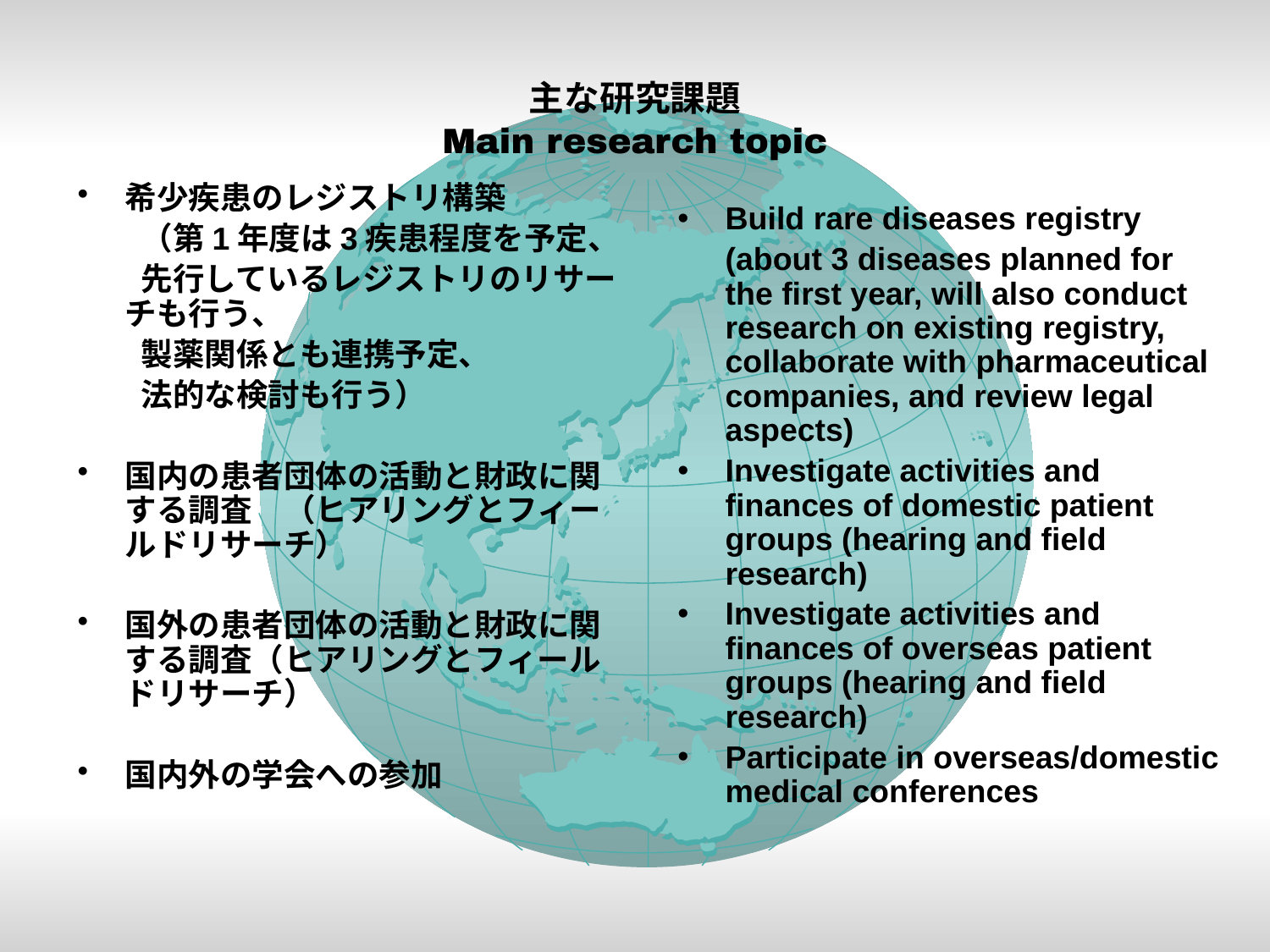

# 主な研究課題 Main research topic
希少疾患のレジストリ構築
　　（第1年度は3疾患程度を予定、
　　先行しているレジストリのリサーチも行う、
　　製薬関係とも連携予定、
　　法的な検討も行う）

国内の患者団体の活動と財政に関する調査　（ヒアリングとフィールドリサーチ）

国外の患者団体の活動と財政に関する調査（ヒアリングとフィールドリサーチ）

国内外の学会への参加

Build rare diseases registry
	(about 3 diseases planned for the first year, will also conduct research on existing registry, collaborate with pharmaceutical companies, and review legal aspects)
Investigate activities and finances of domestic patient groups (hearing and field research)
Investigate activities and finances of overseas patient groups (hearing and field research)
Participate in overseas/domestic medical conferences